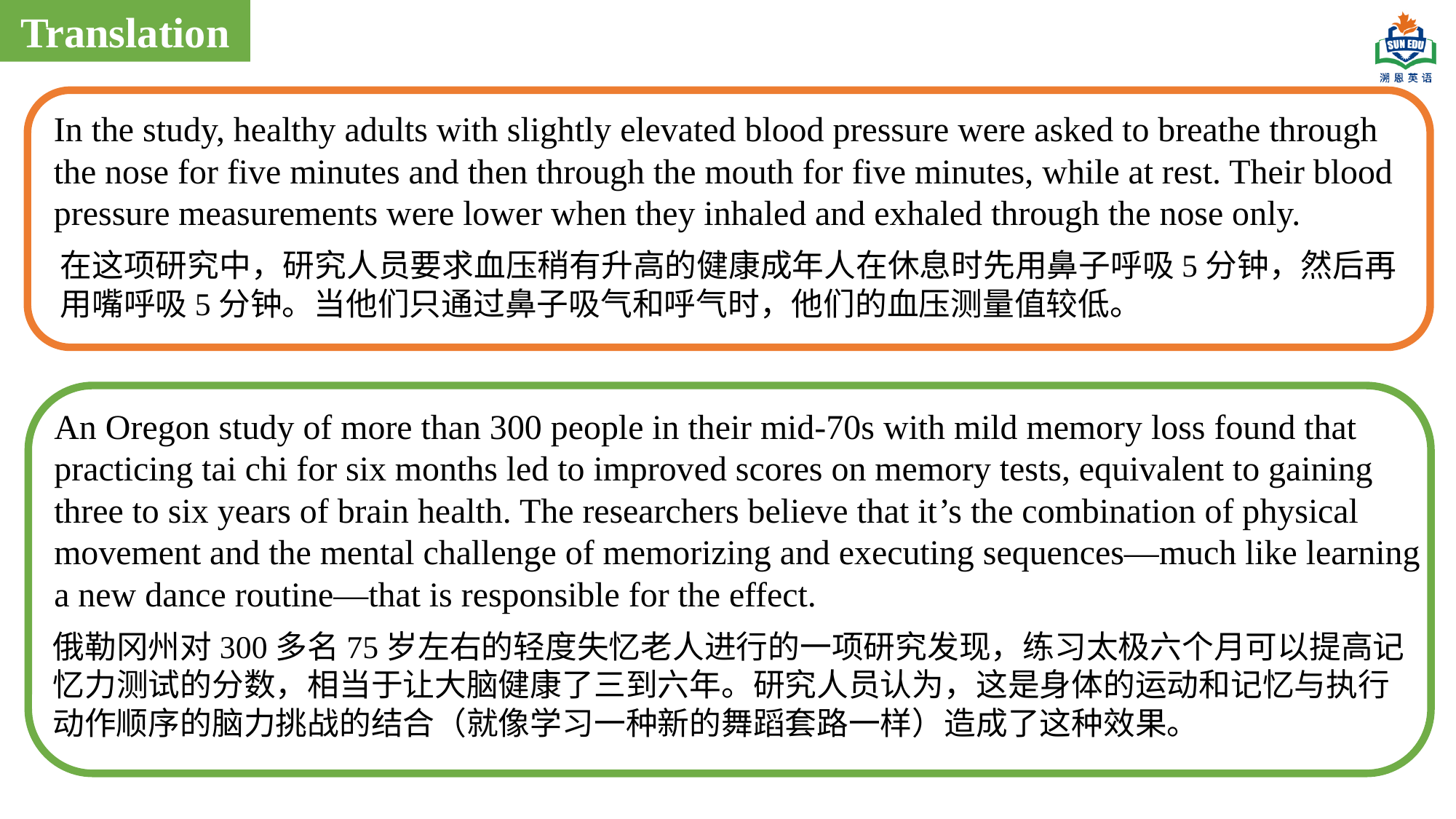

Translation

In the study, healthy adults with slightly elevated blood pressure were asked to breathe through the nose for five minutes and then through the mouth for five minutes, while at rest. Their blood pressure measurements were lower when they inhaled and exhaled through the nose only.
在这项研究中，研究人员要求血压稍有升高的健康成年人在休息时先用鼻子呼吸5分钟，然后再用嘴呼吸5分钟。当他们只通过鼻子吸气和呼气时，他们的血压测量值较低。

An Oregon study of more than 300 people in their mid-70s with mild memory loss found that practicing tai chi for six months led to improved scores on memory tests, equivalent to gaining three to six years of brain health. The researchers believe that it’s the combination of physical movement and the mental challenge of memorizing and executing sequences—much like learning a new dance routine—that is responsible for the effect.
俄勒冈州对300多名75岁左右的轻度失忆老人进行的一项研究发现，练习太极六个月可以提高记忆力测试的分数，相当于让大脑健康了三到六年。研究人员认为，这是身体的运动和记忆与执行动作顺序的脑力挑战的结合（就像学习一种新的舞蹈套路一样）造成了这种效果。